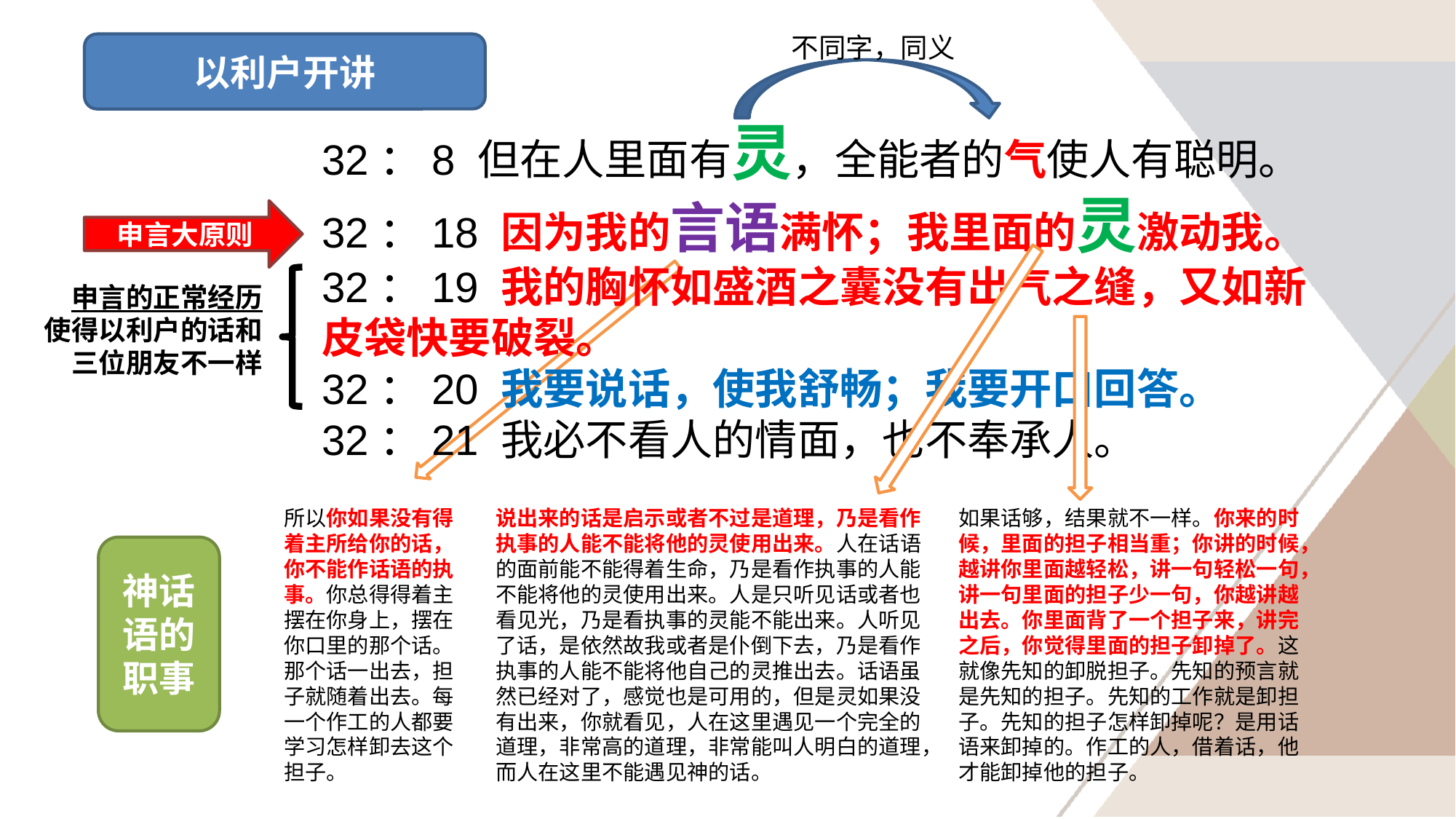

不同字，同义
以利户开讲

32：8 但在人里面有灵，全能者的气使人有聪明。
32：18 因为我的言语满怀；我里面的灵激动我。
32：19 我的胸怀如盛酒之囊没有出气之缝，又如新皮袋快要破裂。
32：20 我要说话，使我舒畅；我要开口回答。
32：21 我必不看人的情面，也不奉承人。
申言大原则

申言的正常经历
使得以利户的话和三位朋友不一样

所以你如果没有得着主所给你的话，你不能作话语的执事。你总得得着主摆在你身上，摆在你口里的那个话。那个话一出去，担子就随着出去。每一个作工的人都要学习怎样卸去这个担子。
说出来的话是启示或者不过是道理，乃是看作执事的人能不能将他的灵使用出来。人在话语的面前能不能得着生命，乃是看作执事的人能不能将他的灵使用出来。人是只听见话或者也看见光，乃是看执事的灵能不能出来。人听见了话，是依然故我或者是仆倒下去，乃是看作执事的人能不能将他自己的灵推出去。话语虽然已经对了，感觉也是可用的，但是灵如果没有出来，你就看见，人在这里遇见一个完全的道理，非常高的道理，非常能叫人明白的道理，而人在这里不能遇见神的话。
如果话够，结果就不一样。你来的时候，里面的担子相当重；你讲的时候，越讲你里面越轻松，讲一句轻松一句，讲一句里面的担子少一句，你越讲越出去。你里面背了一个担子来，讲完之后，你觉得里面的担子卸掉了。这就像先知的卸脱担子。先知的预言就是先知的担子。先知的工作就是卸担子。先知的担子怎样卸掉呢？是用话语来卸掉的。作工的人，借着话，他才能卸掉他的担子。
神话语的职事